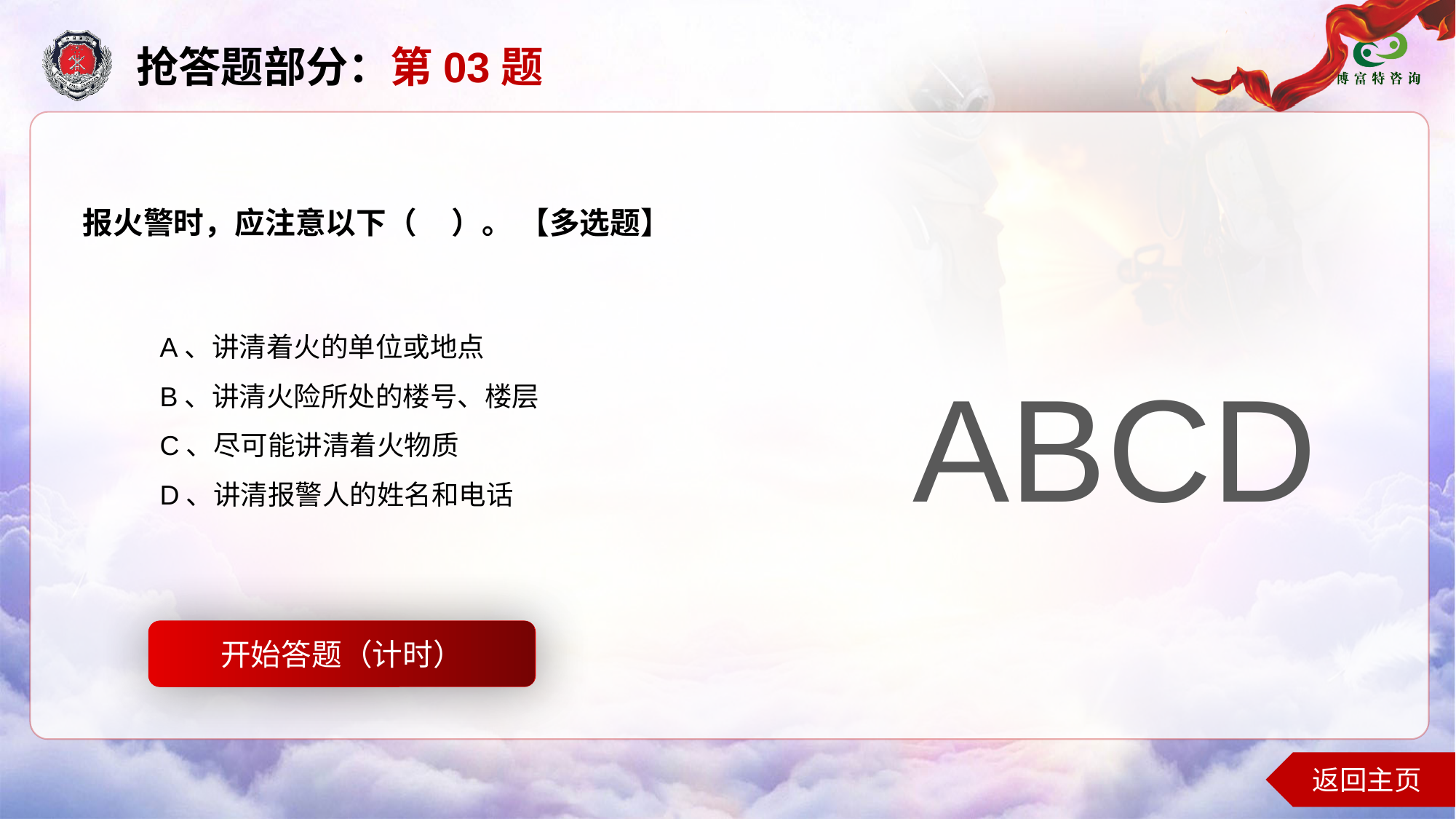

抢答题部分：第03题
报火警时，应注意以下（     ）。 【多选题】
A、讲清着火的单位或地点
B、讲清火险所处的楼号、楼层
C、尽可能讲清着火物质
D、讲清报警人的姓名和电话
ABCD
开始答题（计时）
开始答题
返回主页